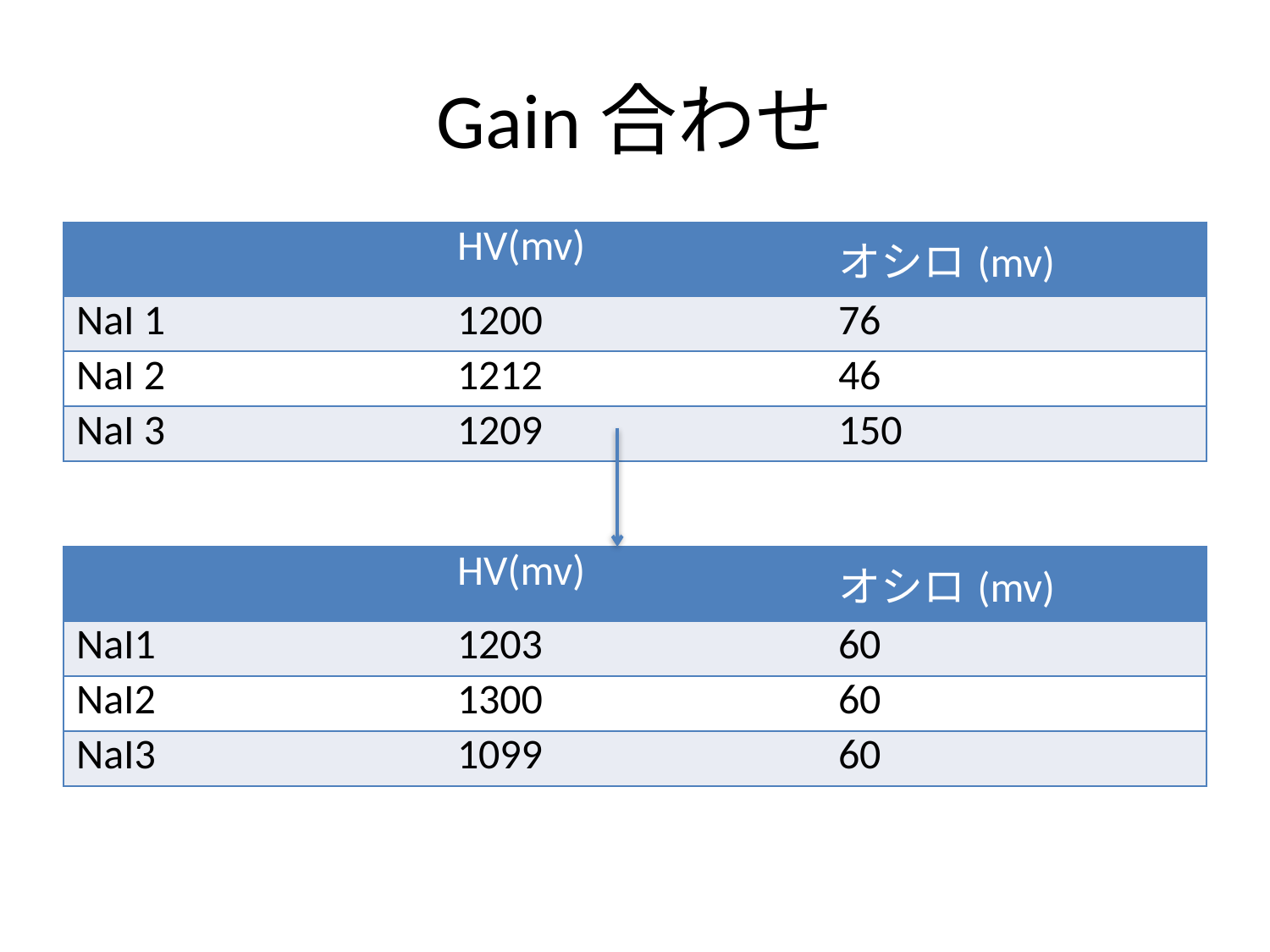

# Gain合わせ
|  | HV(mv) | オシロ(mv) |
| --- | --- | --- |
| NaI 1 | 1200 | 76 |
| NaI 2 | 1212 | 46 |
| NaI 3 | 1209 | 150 |
|  | HV(mv) | オシロ(mv) |
| --- | --- | --- |
| NaI1 | 1203 | 60 |
| NaI2 | 1300 | 60 |
| NaI3 | 1099 | 60 |